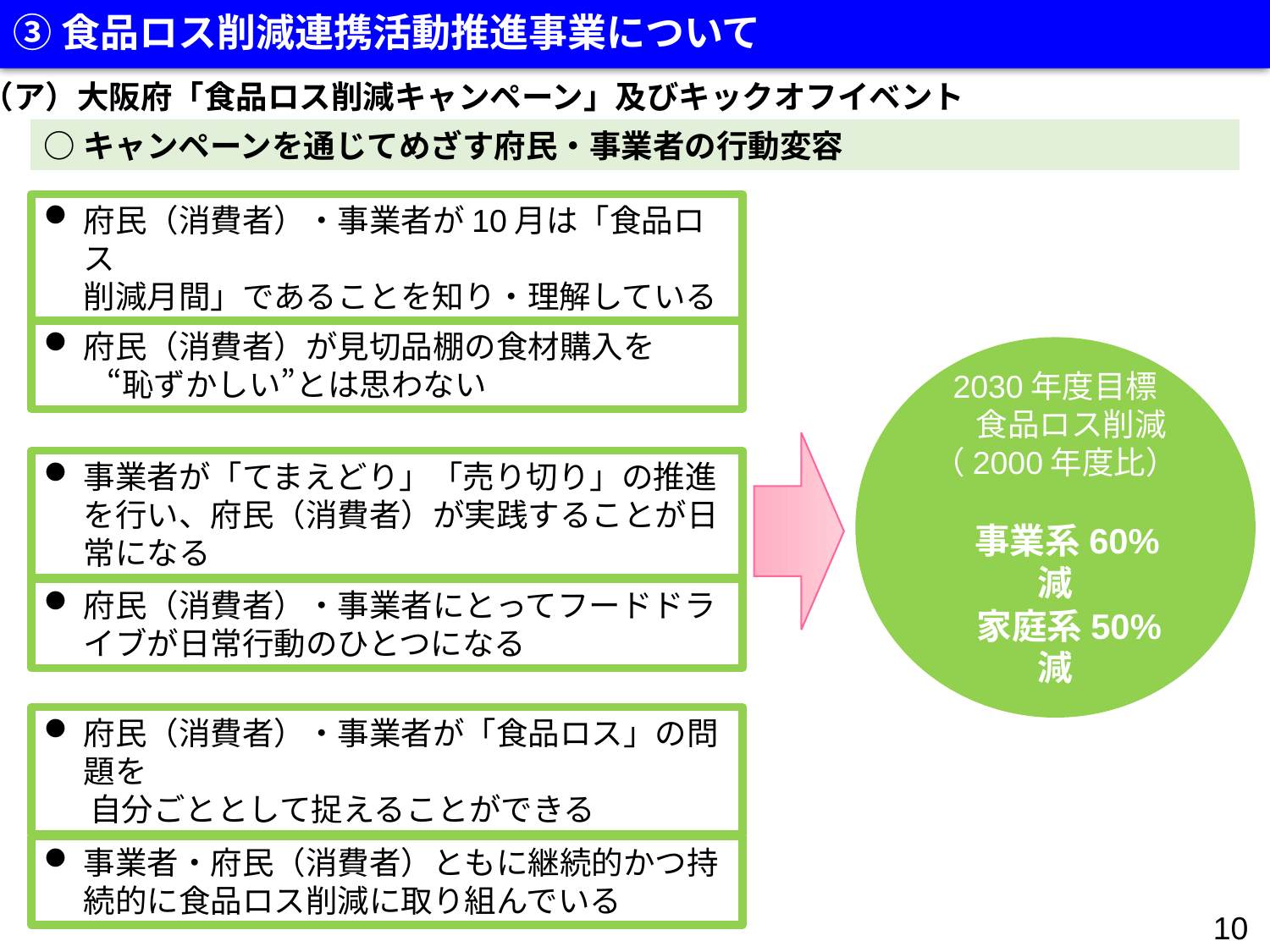

③食品ロス削減連携活動推進事業について
（ア）大阪府「食品ロス削減キャンペーン」及びキックオフイベント
○キャンペーンを通じてめざす府民・事業者の行動変容
府民（消費者）・事業者が10月は「食品ロス
削減月間」であることを知り・理解している
府民（消費者）が見切品棚の食材購入を
　　“恥ずかしい”とは思わない
2030年度目標
　食品ロス削減（2000年度比）

　事業系60%減
　家庭系50%減

事業者が「てまえどり」「売り切り」の推進を行い、府民（消費者）が実践することが日常になる
府民（消費者）・事業者にとってフードドライブが日常行動のひとつになる
府民（消費者）・事業者が「食品ロス」の問題を
　  自分ごととして捉えることができる
事業者・府民（消費者）ともに継続的かつ持続的に食品ロス削減に取り組んでいる
10